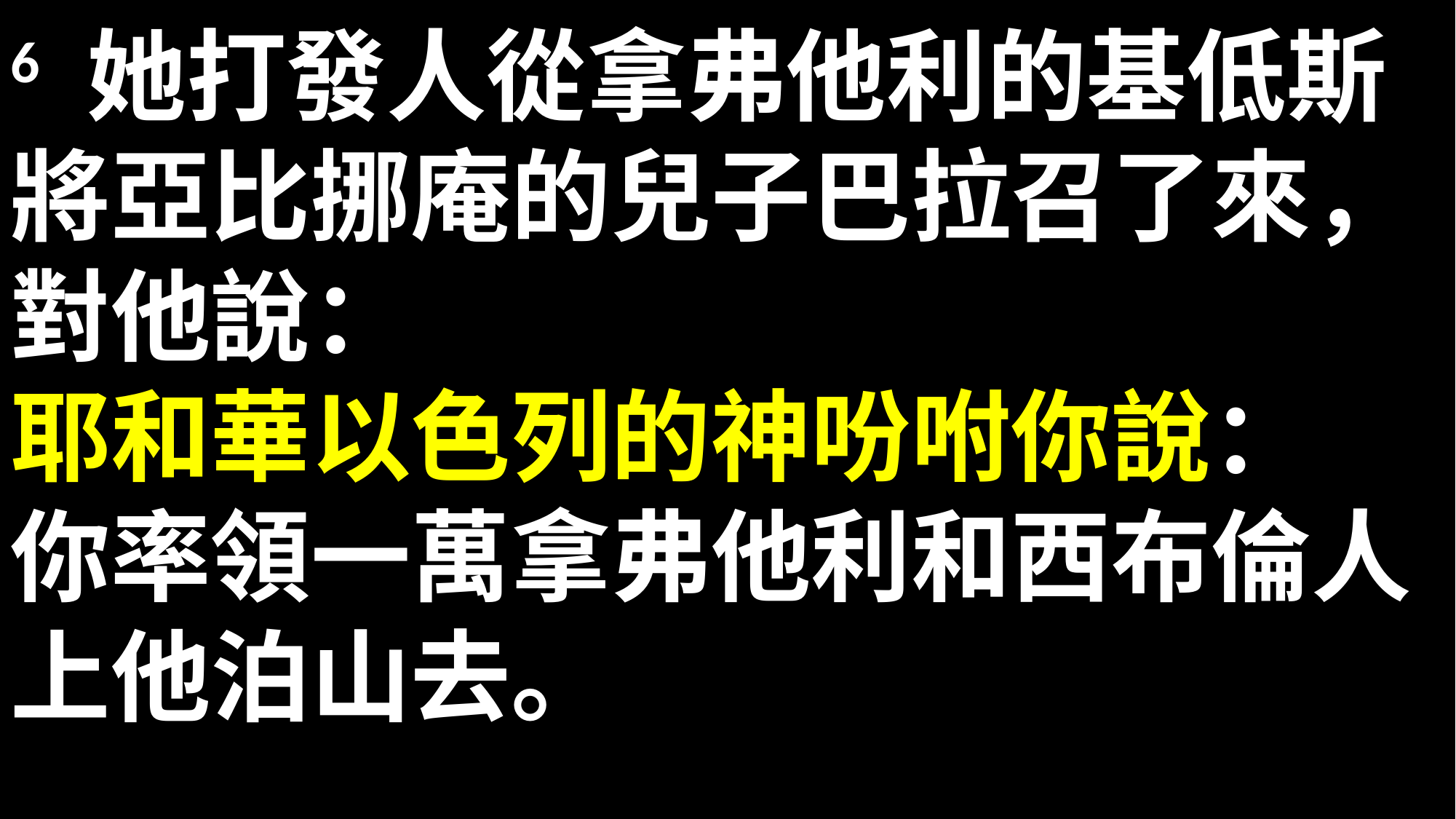

6 她打發人從拿弗他利的基低斯將亞比挪庵的兒子巴拉召了來，
對他說：
耶和華以色列的神吩咐你說：
你率領一萬拿弗他利和西布倫人上他泊山去。